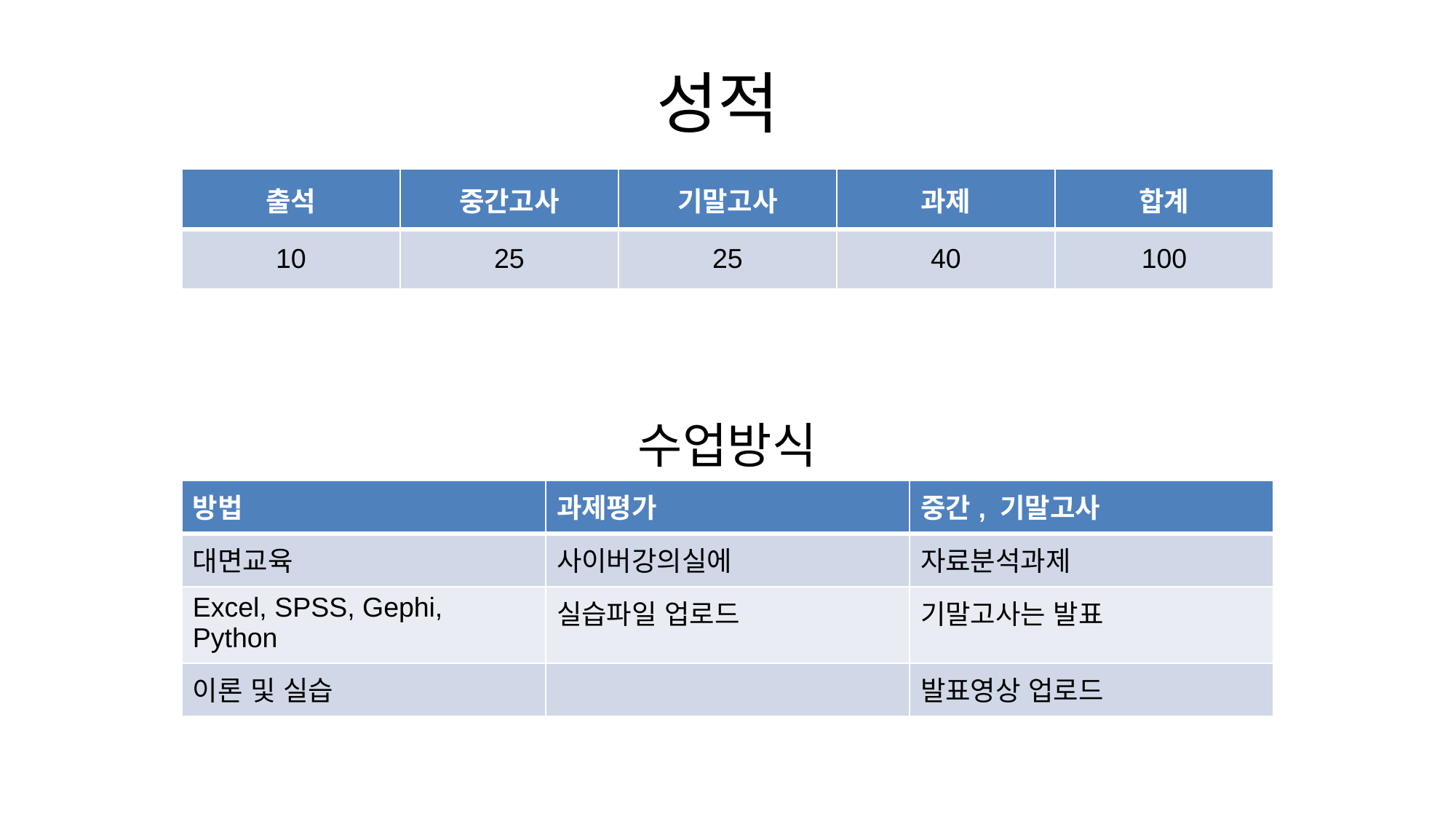

# 성적
| 출석 | 중간고사 | 기말고사 | 과제 | 합계 |
| --- | --- | --- | --- | --- |
| 10 | 25 | 25 | 40 | 100 |
수업방식
| 방법 | 과제평가 | 중간, 기말고사 |
| --- | --- | --- |
| 대면교육 | 사이버강의실에 | 자료분석과제 |
| Excel, SPSS, Gephi, Python | 실습파일 업로드 | 기말고사는 발표 |
| 이론 및 실습 |  | 발표영상 업로드 |